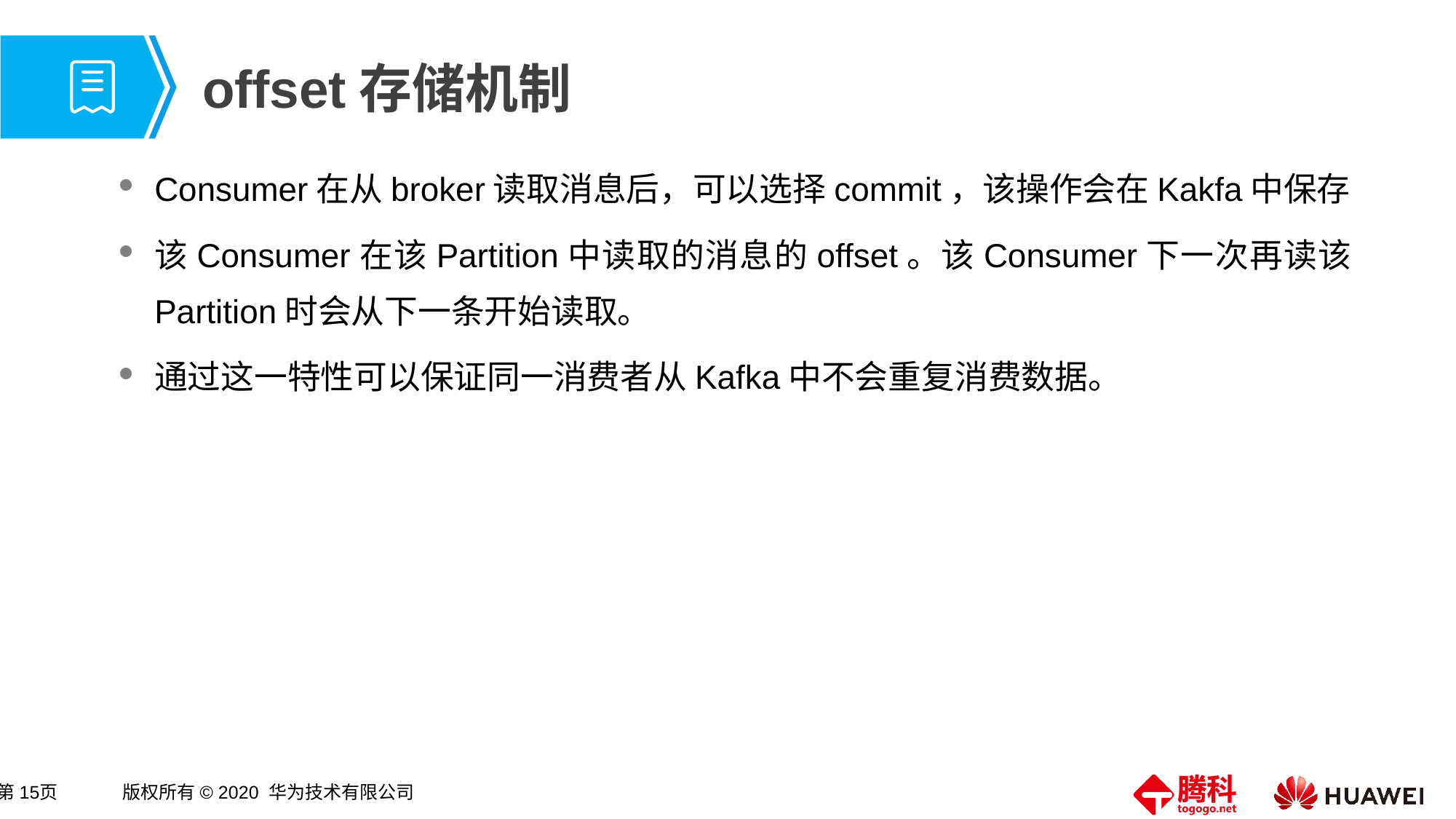

# offset存储机制
Consumer在从broker读取消息后，可以选择commit，该操作会在Kakfa中保存
该Consumer在该Partition中读取的消息的offset。该Consumer下一次再读该Partition时会从下一条开始读取。
通过这一特性可以保证同一消费者从Kafka中不会重复消费数据。